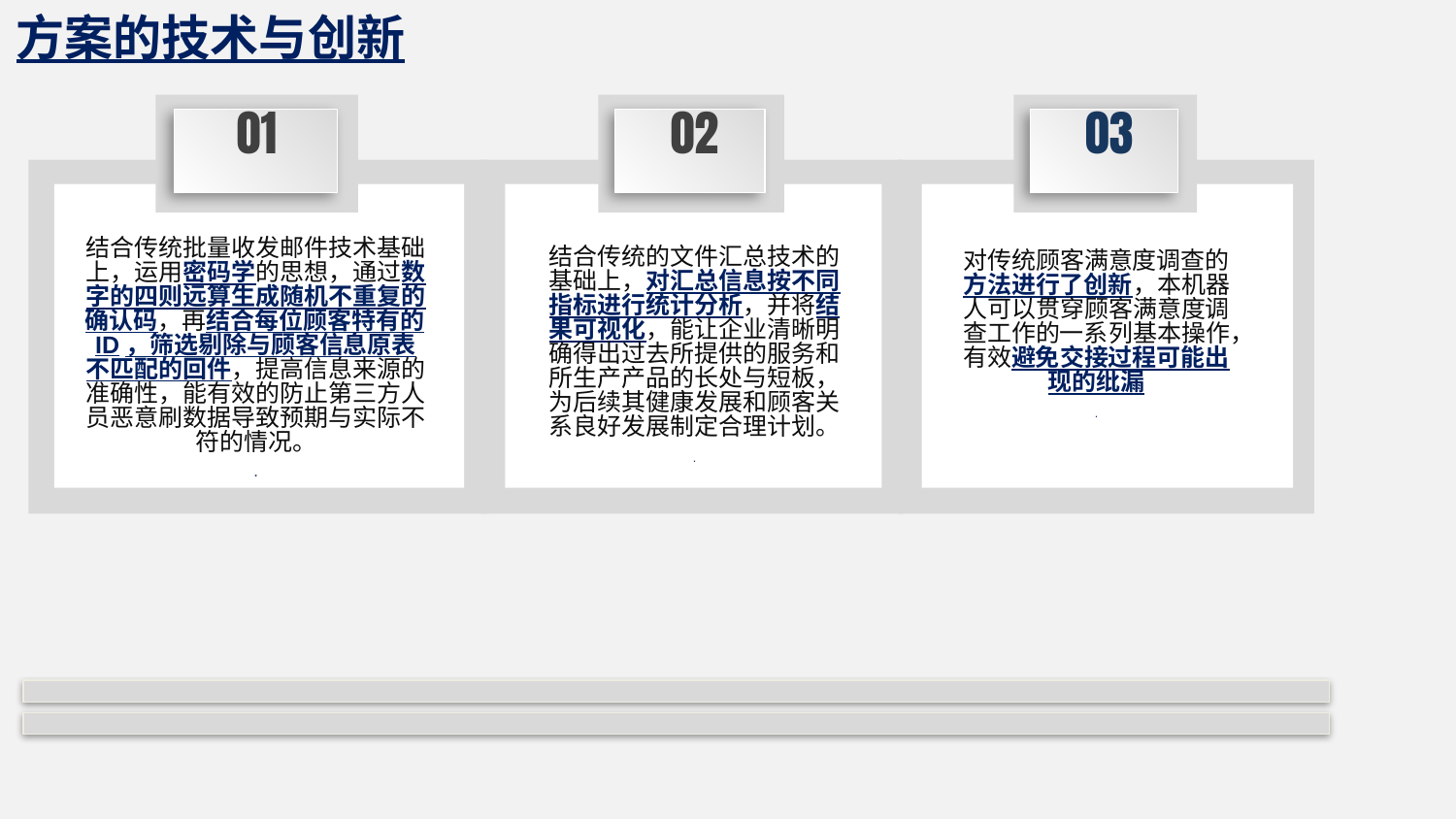

方案的技术与创新

01

结合传统批量收发邮件技术基础上，运用密码学的思想，通过数字的四则远算生成随机不重复的确认码，再结合每位顾客特有的ID，筛选剔除与顾客信息原表不匹配的回件，提高信息来源的准确性，能有效的防止第三方人员恶意刷数据导致预期与实际不符的情况。
.

02

结合传统的文件汇总技术的基础上，对汇总信息按不同指标进行统计分析，并将结果可视化，能让企业清晰明确得出过去所提供的服务和所生产产品的长处与短板，为后续其健康发展和顾客关系良好发展制定合理计划。
.

03

对传统顾客满意度调查的方法进行了创新，本机器人可以贯穿顾客满意度调查工作的一系列基本操作，有效避免交接过程可能出现的纰漏
.